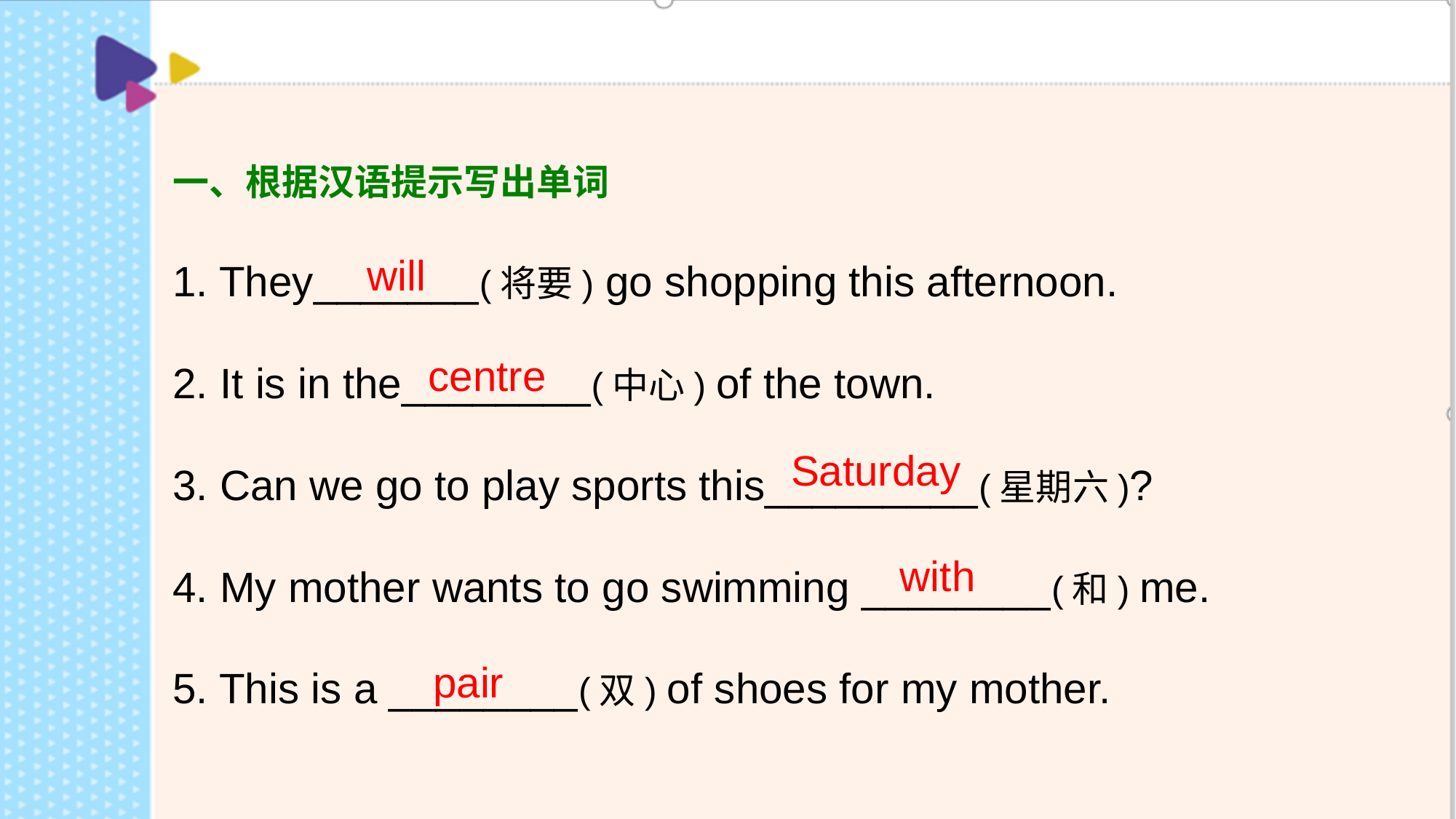

一、根据汉语提示写出单词
1. They_______(将要) go shopping this afternoon.
2. It is in the________(中心) of the town.
3. Can we go to play sports this_________(星期六)?
4. My mother wants to go swimming ________(和) me.
5. This is a ________(双) of shoes for my mother.
will
centre
Saturday
with
pair